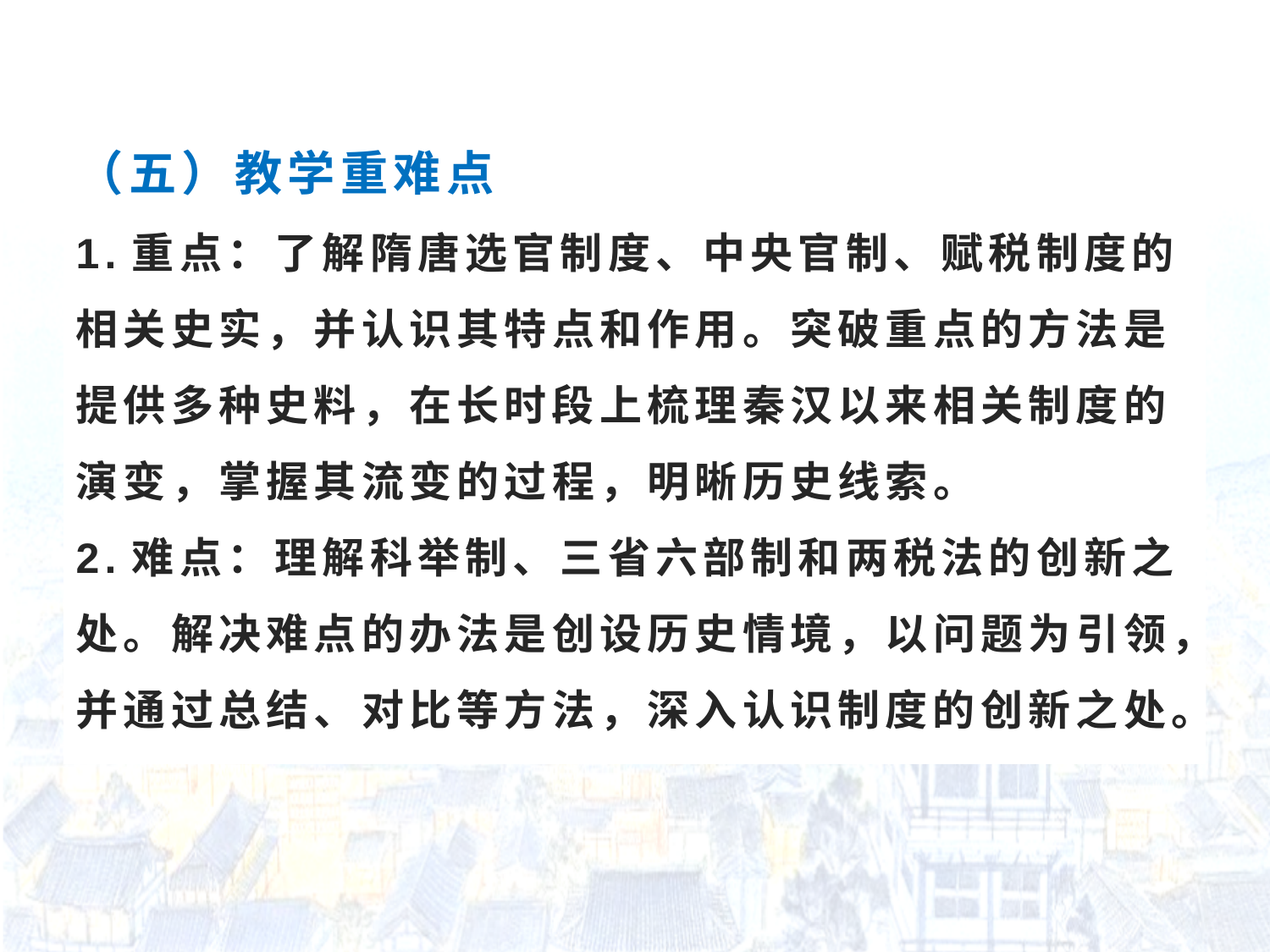

# （五）教学重难点 1.重点：了解隋唐选官制度、中央官制、赋税制度的相关史实，并认识其特点和作用。突破重点的方法是提供多种史料，在长时段上梳理秦汉以来相关制度的演变，掌握其流变的过程，明晰历史线索。 2.难点：理解科举制、三省六部制和两税法的创新之处。解决难点的办法是创设历史情境，以问题为引领，并通过总结、对比等方法，深入认识制度的创新之处。